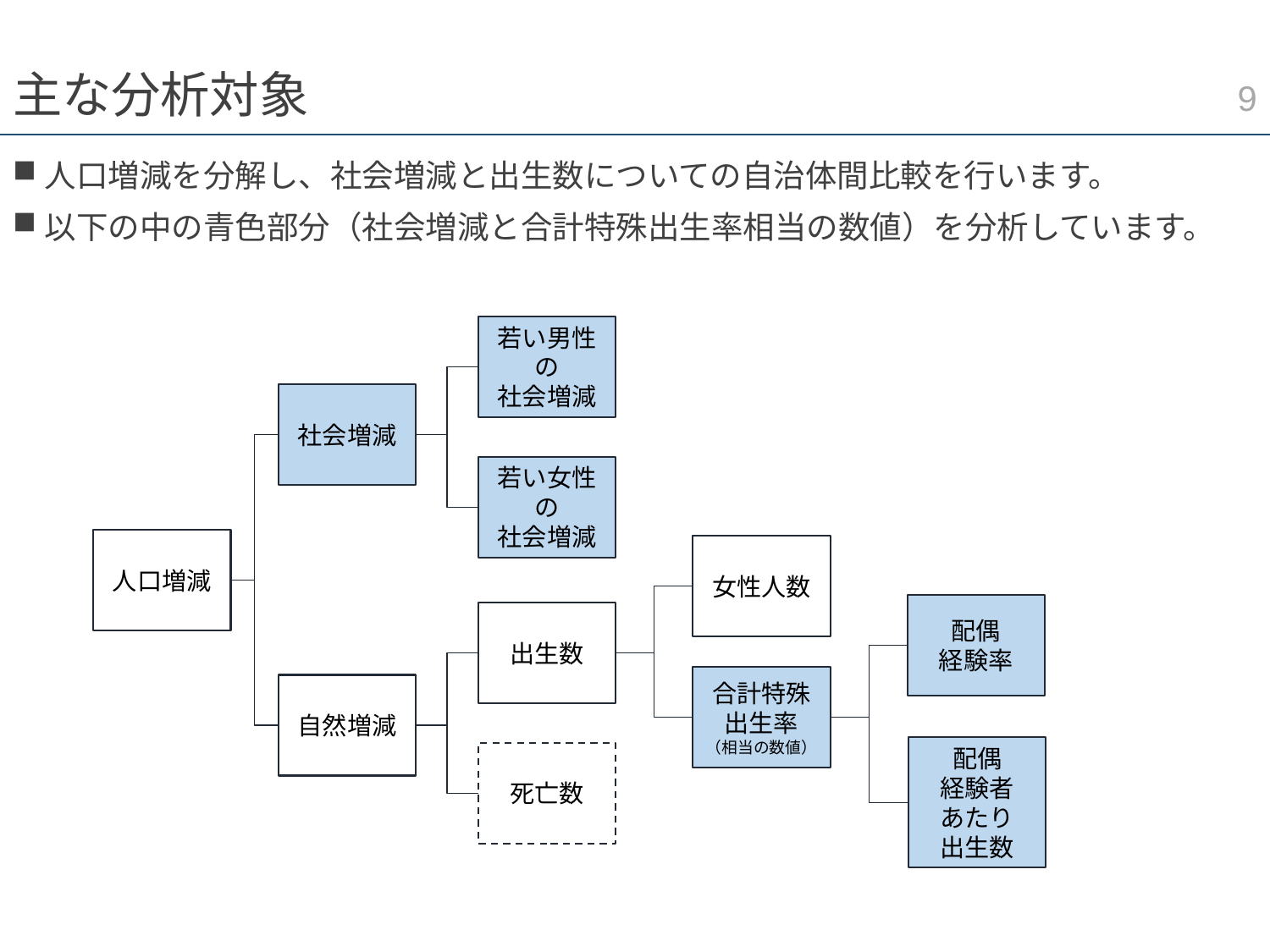

9
# 主な分析対象
人口増減を分解し、社会増減と出生数についての自治体間比較を行います。
以下の中の青色部分（社会増減と合計特殊出生率相当の数値）を分析しています。
若い男性の
社会増減
社会増減
若い女性の
社会増減
人口増減
女性人数
配偶
経験率
出生数
合計特殊
出生率
（相当の数値）
自然増減
配偶
経験者
あたり
出生数
死亡数